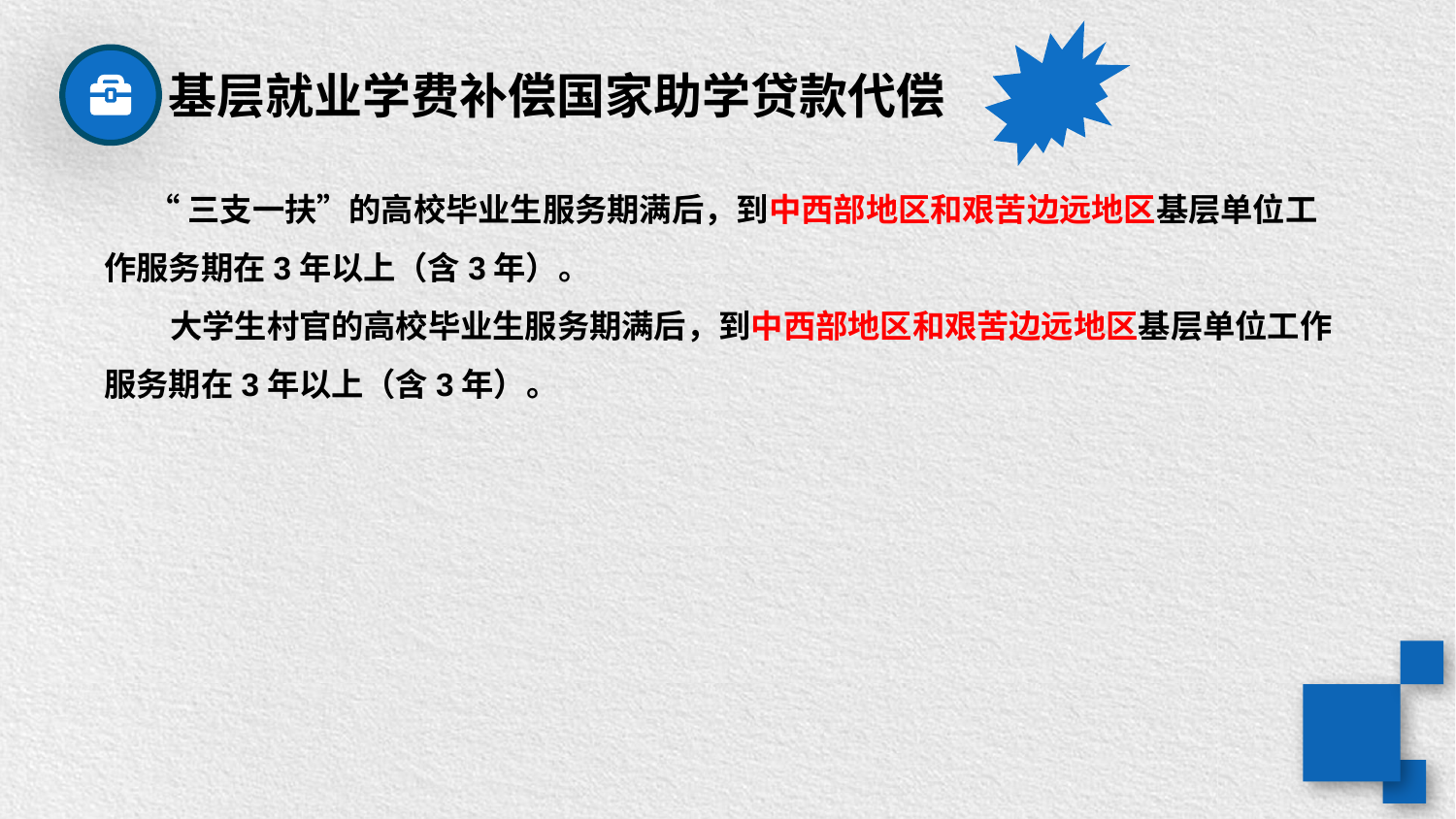

基层就业学费补偿国家助学贷款代偿

      “三支一扶”的高校毕业生服务期满后，到中西部地区和艰苦边远地区基层单位工作服务期在3年以上（含3年）。
        大学生村官的高校毕业生服务期满后，到中西部地区和艰苦边远地区基层单位工作服务期在3年以上（含3年）。